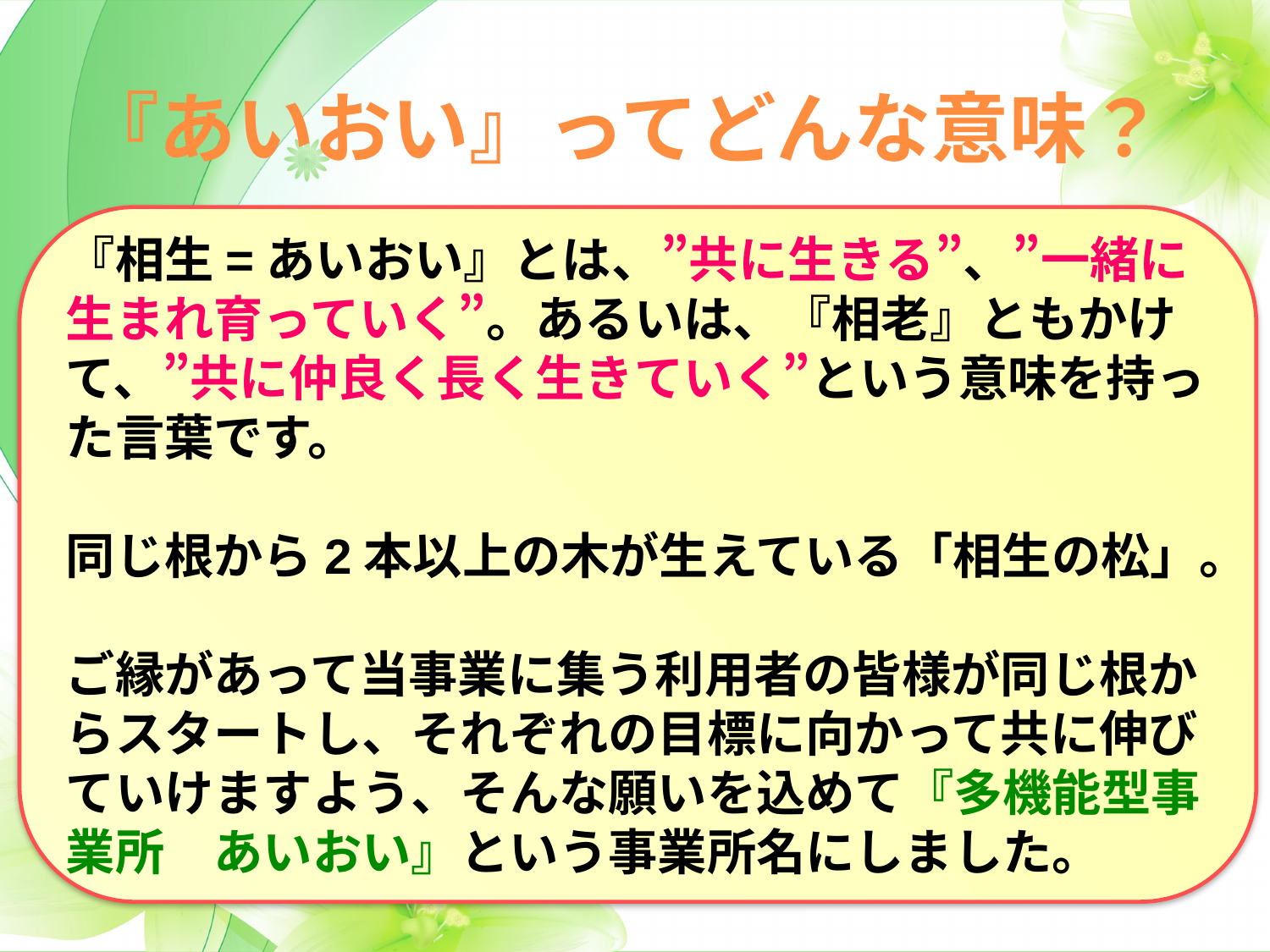

# 『あいおい』ってどんな意味？
『相生=あいおい』とは、”共に生きる”、”一緒に生まれ育っていく”。あるいは、『相老』ともかけて、”共に仲良く長く生きていく”という意味を持った言葉です。

同じ根から2本以上の木が生えている「相生の松」。

ご縁があって当事業に集う利用者の皆様が同じ根からスタートし、それぞれの目標に向かって共に伸びていけますよう、そんな願いを込めて『多機能型事業所　あいおい』という事業所名にしました。